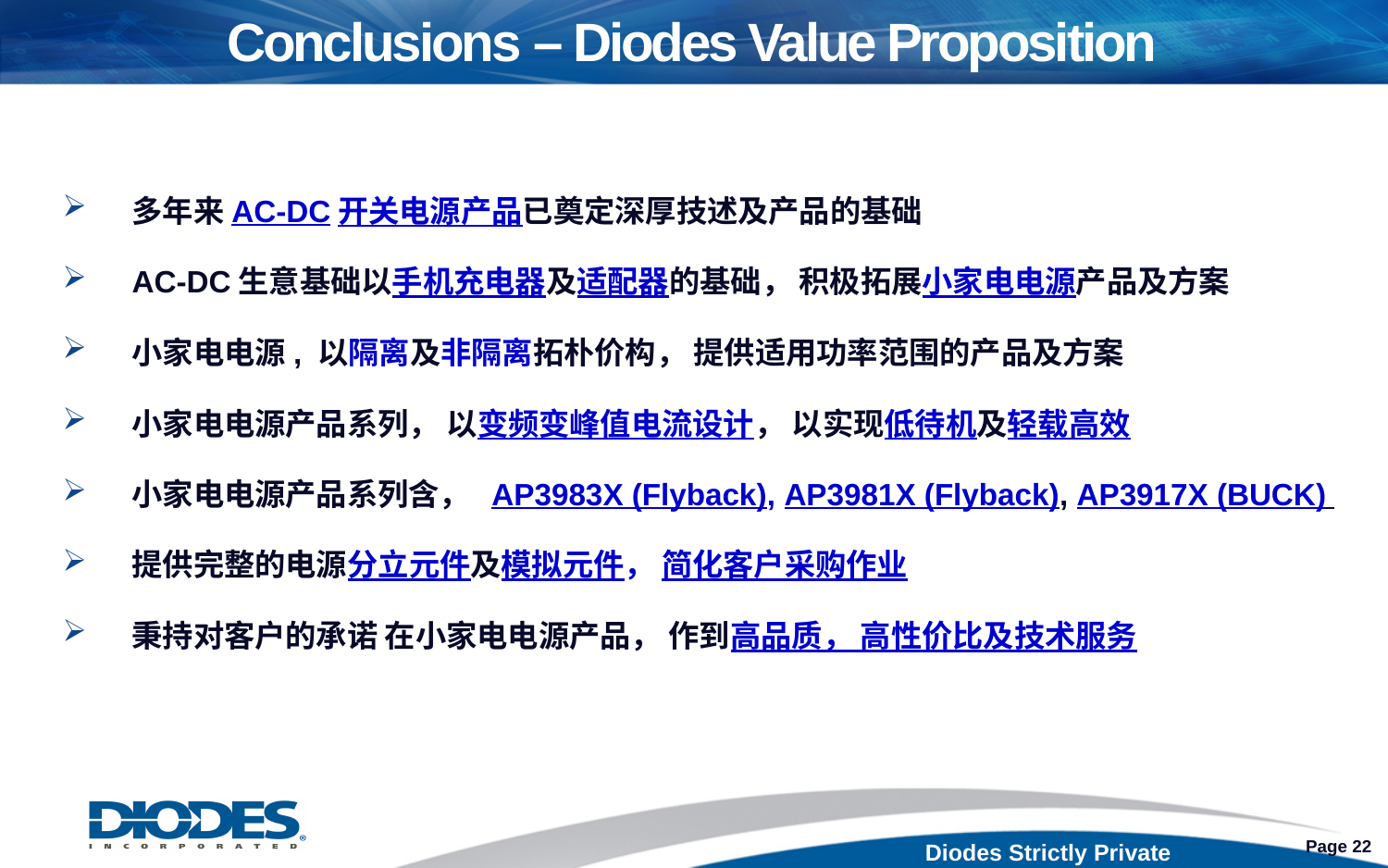

# Conclusions – Diodes Value Proposition
多年来AC-DC开关电源产品已奠定深厚技述及产品的基础
AC-DC生意基础以手机充电器及适配器的基础， 积极拓展小家电电源产品及方案
小家电电源, 以隔离及非隔离拓朴价构， 提供适用功率范围的产品及方案
小家电电源产品系列， 以变频变峰值电流设计， 以实现低待机及轻载高效
小家电电源产品系列含，  AP3983X (Flyback), AP3981X (Flyback), AP3917X (BUCK)
提供完整的电源分立元件及模拟元件， 简化客户采购作业
秉持对客户的承诺 在小家电电源产品， 作到高品质， 高性价比及技术服务
Page 22